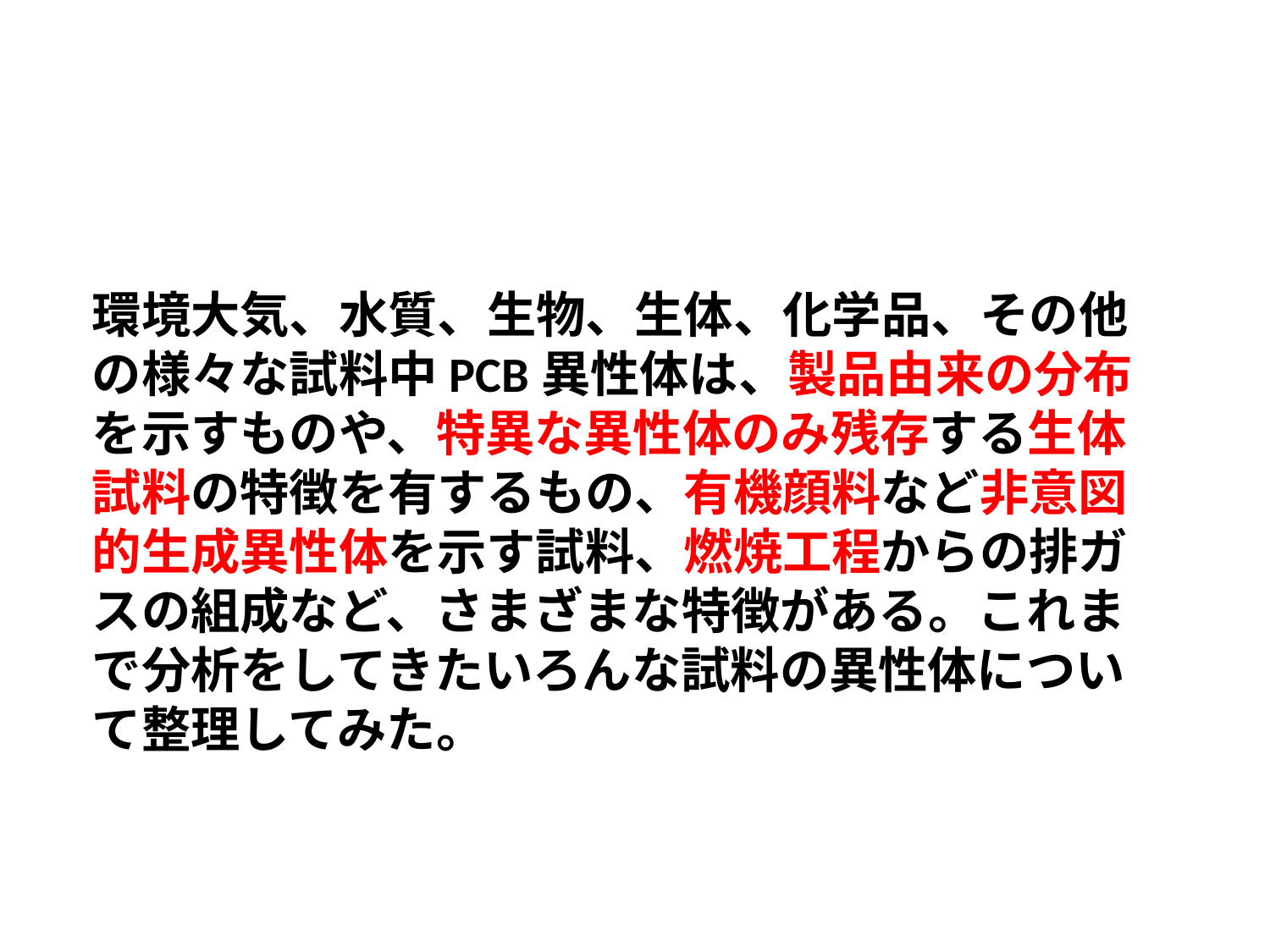

環境大気、水質、生物、生体、化学品、その他の様々な試料中PCB異性体は、製品由来の分布を示すものや、特異な異性体のみ残存する生体試料の特徴を有するもの、有機顔料など非意図的生成異性体を示す試料、燃焼工程からの排ガスの組成など、さまざまな特徴がある。これまで分析をしてきたいろんな試料の異性体について整理してみた。